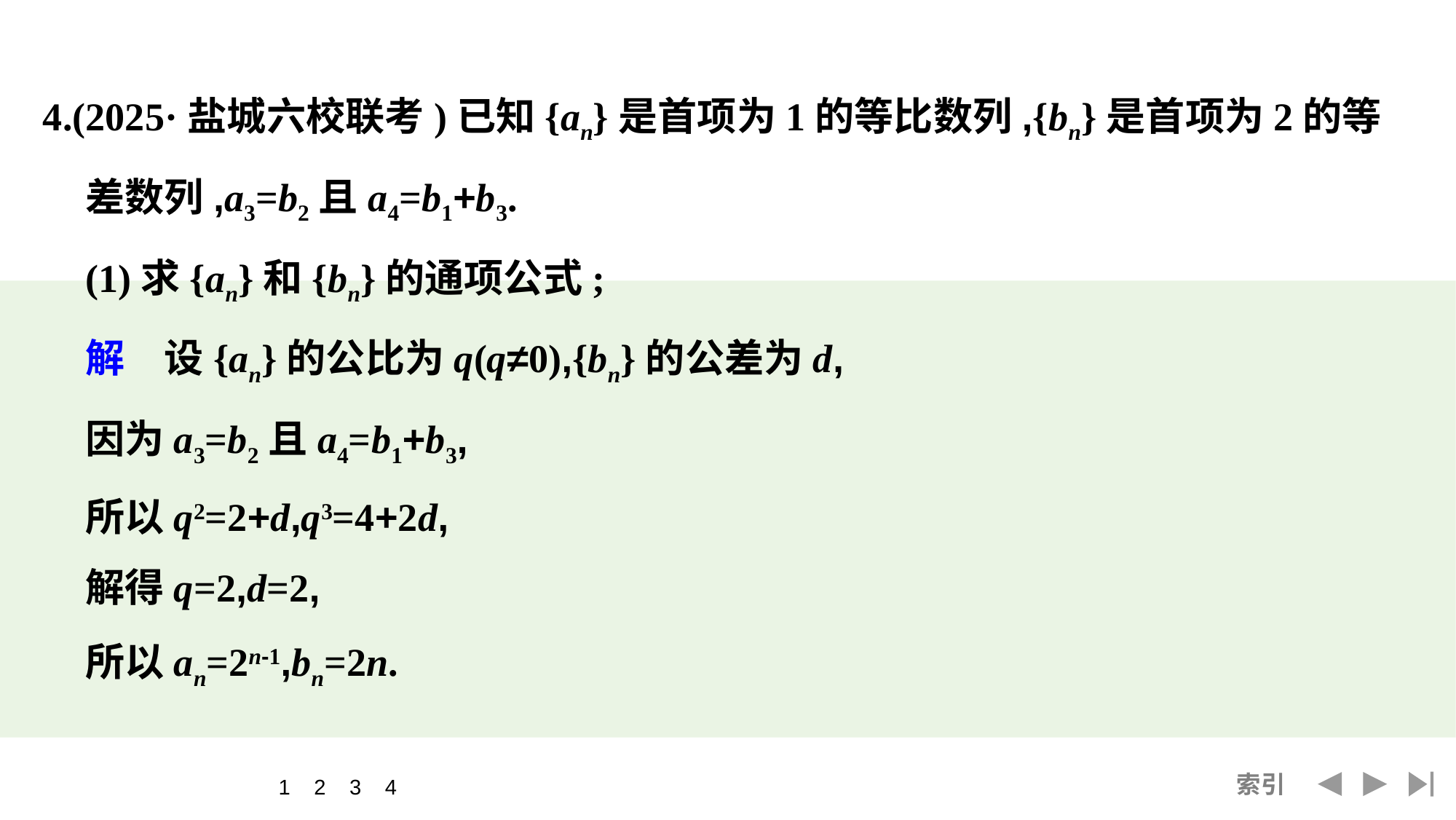

4.(2025·盐城六校联考)已知{an}是首项为1的等比数列,{bn}是首项为2的等差数列,a3=b2且a4=b1+b3.
	(1)求{an}和{bn}的通项公式;
	解　设{an}的公比为q(q≠0),{bn}的公差为d,
	因为a3=b2且a4=b1+b3,
	所以q2=2+d,q3=4+2d,
	解得q=2,d=2,
	所以an=2n-1,bn=2n.